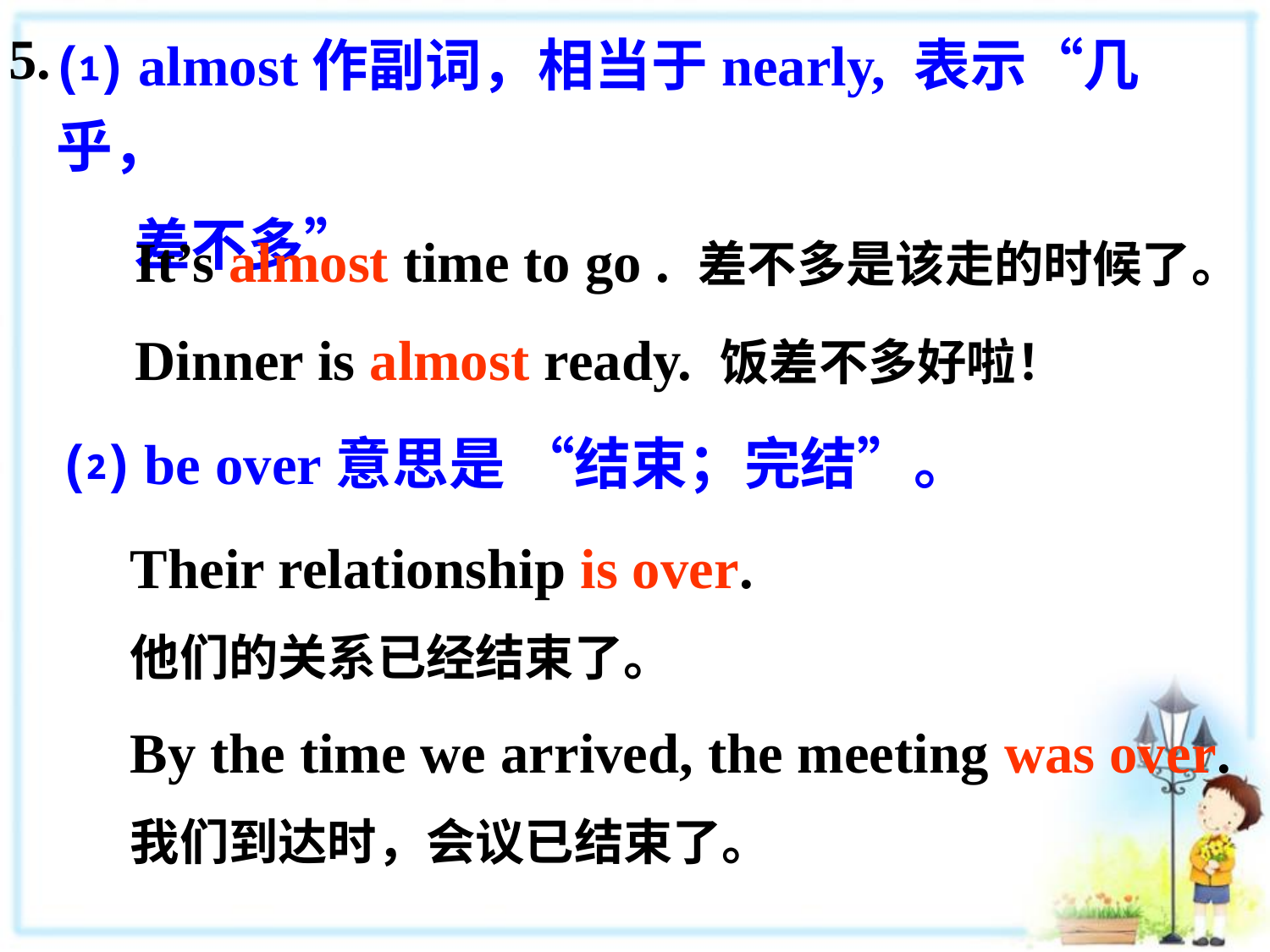

⑴ almost作副词，相当于nearly, 表示“几乎，
     差不多”
5.
It’s almost time to go . 差不多是该走的时候了。
Dinner is almost ready. 饭差不多好啦！
⑵ be over意思是 “结束；完结”。
Their relationship is over.
他们的关系已经结束了。
By the time we arrived, the meeting was over.
我们到达时，会议已结束了。